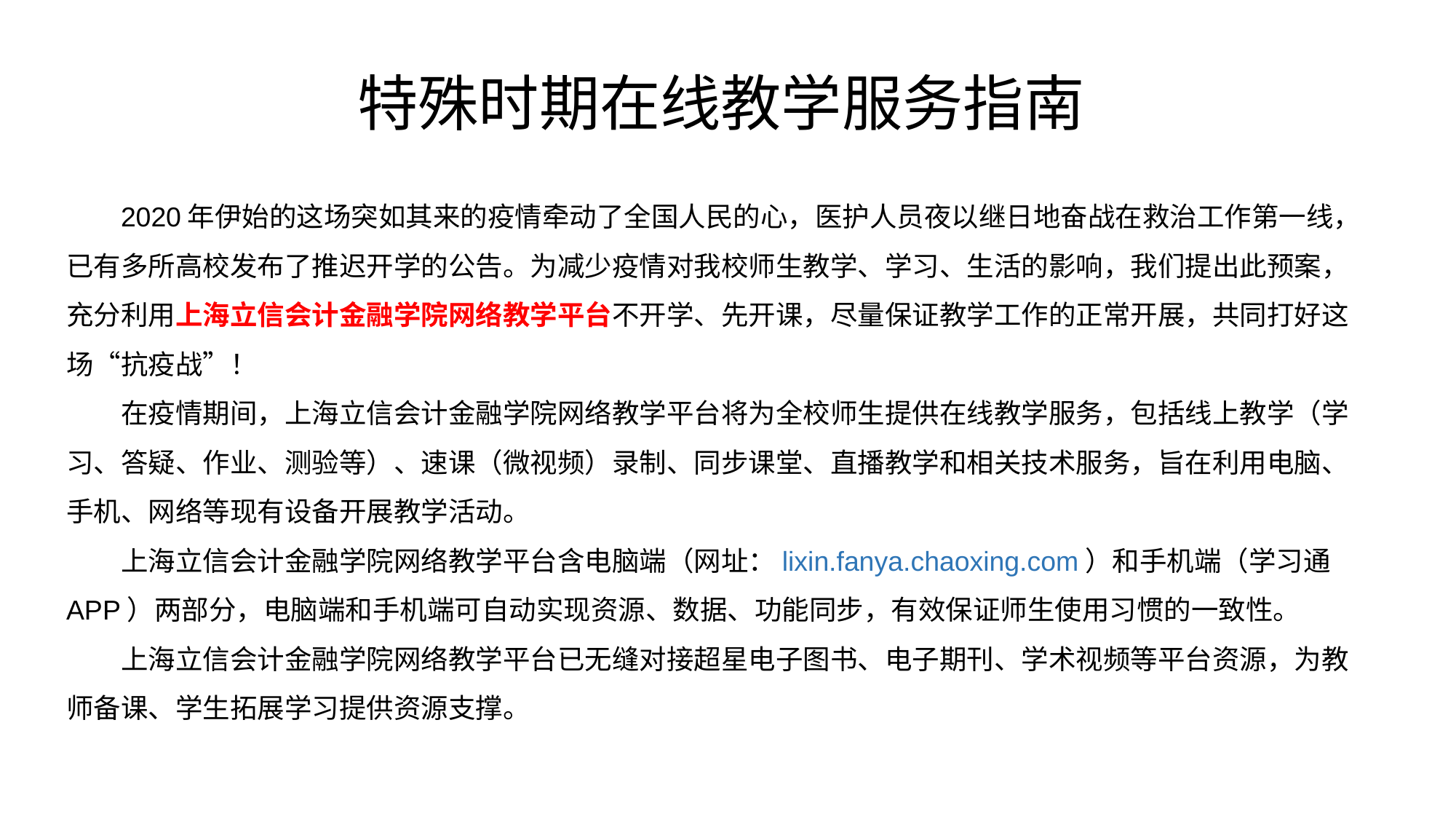

特殊时期在线教学服务指南
2020年伊始的这场突如其来的疫情牵动了全国人民的心，医护人员夜以继日地奋战在救治工作第一线，已有多所高校发布了推迟开学的公告。为减少疫情对我校师生教学、学习、生活的影响，我们提出此预案，充分利用上海立信会计金融学院网络教学平台不开学、先开课，尽量保证教学工作的正常开展，共同打好这场“抗疫战”！
在疫情期间，上海立信会计金融学院网络教学平台将为全校师生提供在线教学服务，包括线上教学（学习、答疑、作业、测验等）、速课（微视频）录制、同步课堂、直播教学和相关技术服务，旨在利用电脑、手机、网络等现有设备开展教学活动。
上海立信会计金融学院网络教学平台含电脑端（网址：lixin.fanya.chaoxing.com）和手机端（学习通APP）两部分，电脑端和手机端可自动实现资源、数据、功能同步，有效保证师生使用习惯的一致性。
上海立信会计金融学院网络教学平台已无缝对接超星电子图书、电子期刊、学术视频等平台资源，为教师备课、学生拓展学习提供资源支撑。